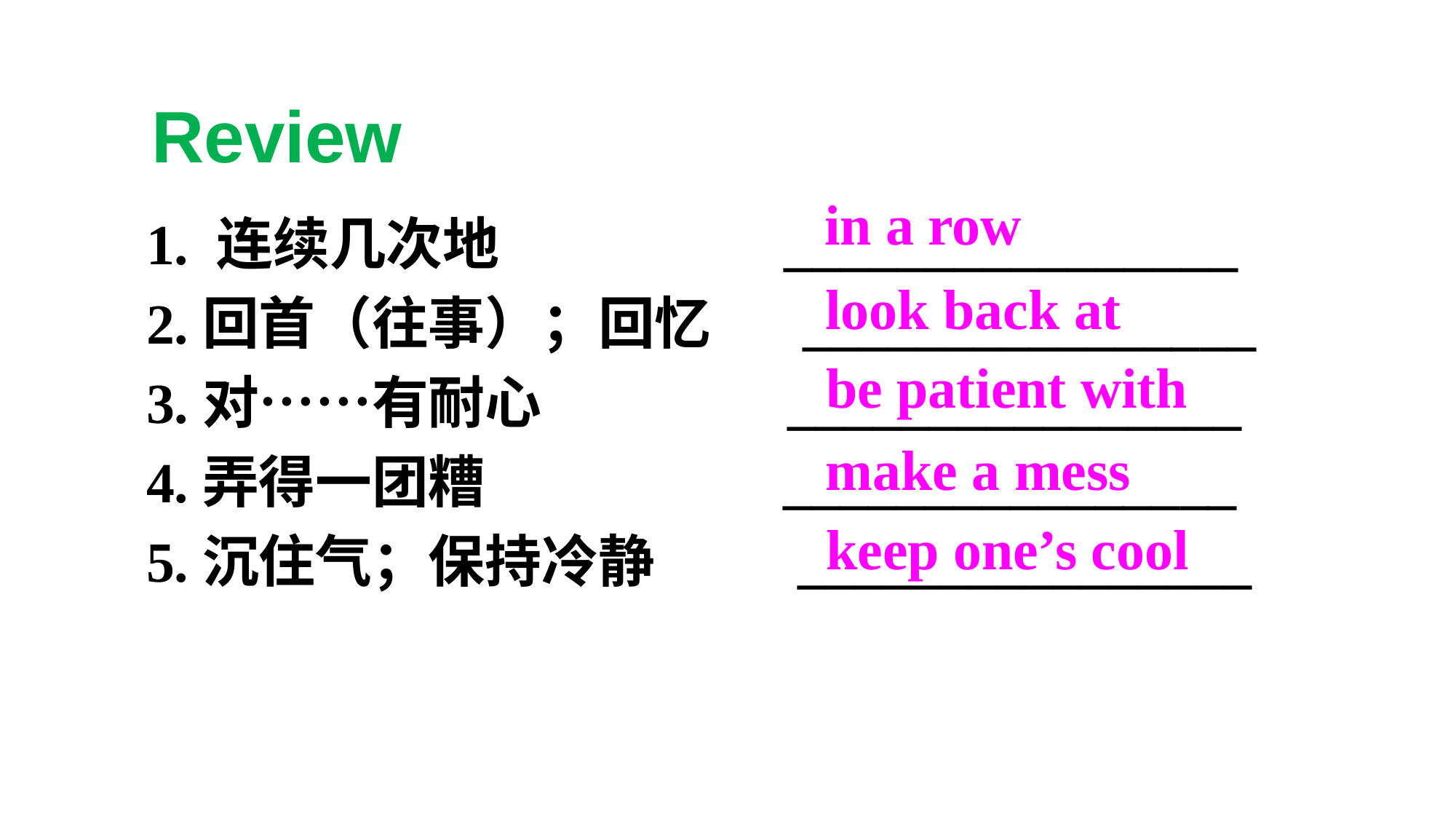

Review
in a row
1. 连续几次地                     ________________
2.回首（往事）；回忆      ________________
3.对……有耐心                  ________________
4.弄得一团糟                      ________________
5.沉住气；保持冷静          ________________
look back at
be patient with
make a mess
keep one’s cool